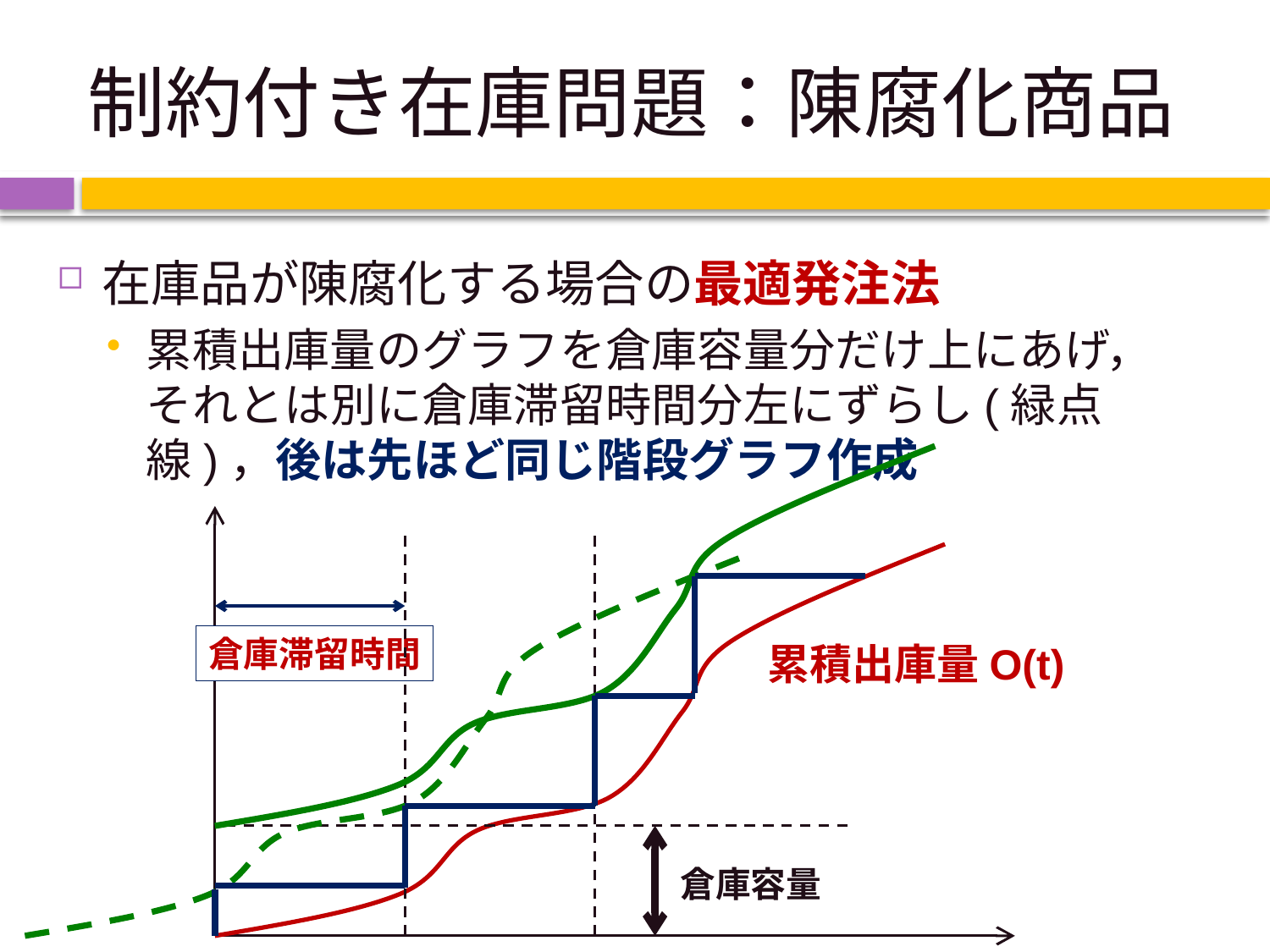

# 制約付き在庫問題：陳腐化商品
在庫品が陳腐化する場合の最適発注法
累積出庫量のグラフを倉庫容量分だけ上にあげ，　それとは別に倉庫滞留時間分左にずらし(緑点線)，後は先ほど同じ階段グラフ作成

倉庫滞留時間
累積出庫量O(t)
倉庫容量